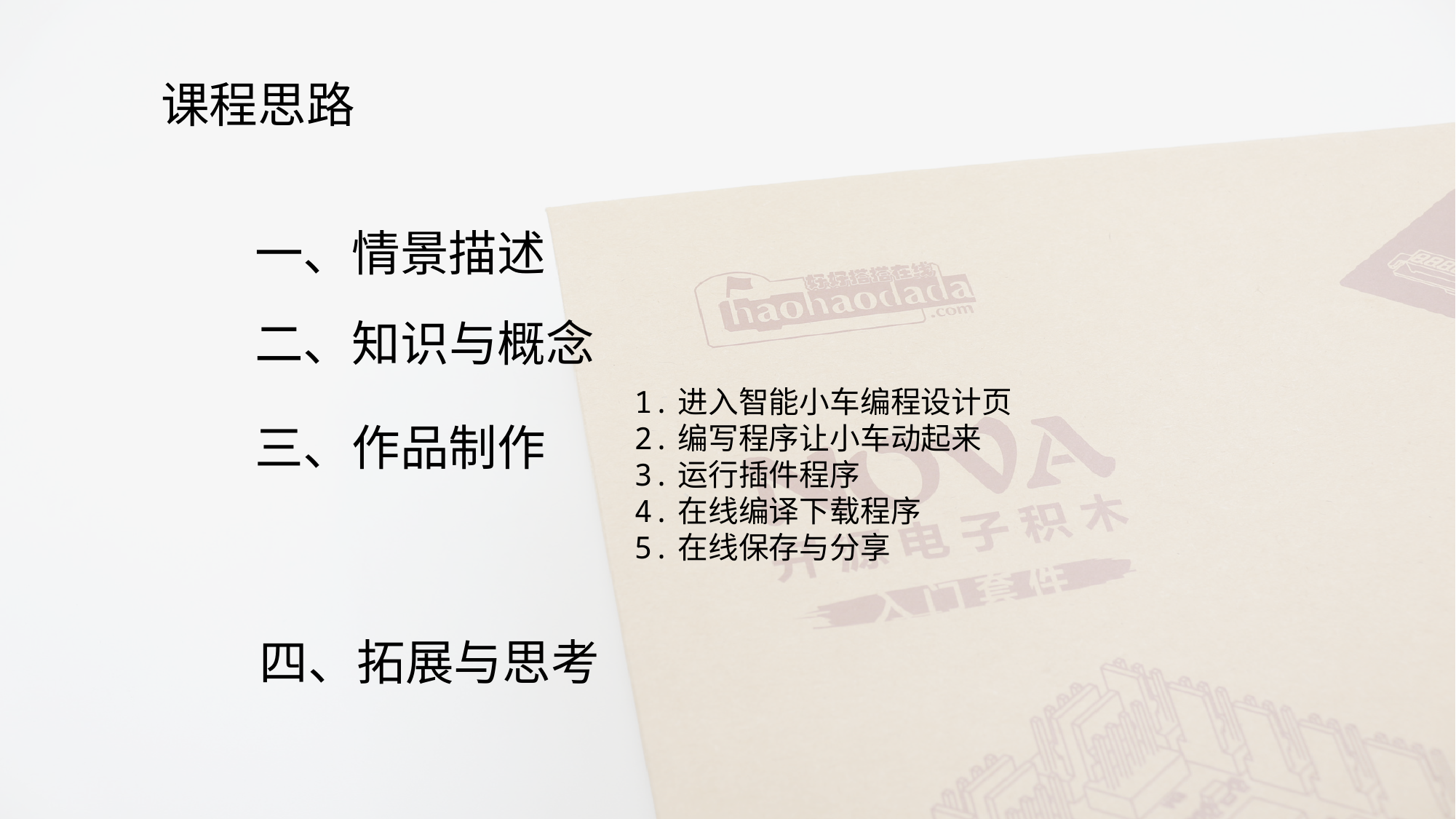

课程思路
一、情景描述
二、知识与概念
1.进入智能小车编程设计页
2.编写程序让小车动起来
3.运行插件程序
4.在线编译下载程序
5.在线保存与分享
三、作品制作
四、拓展与思考